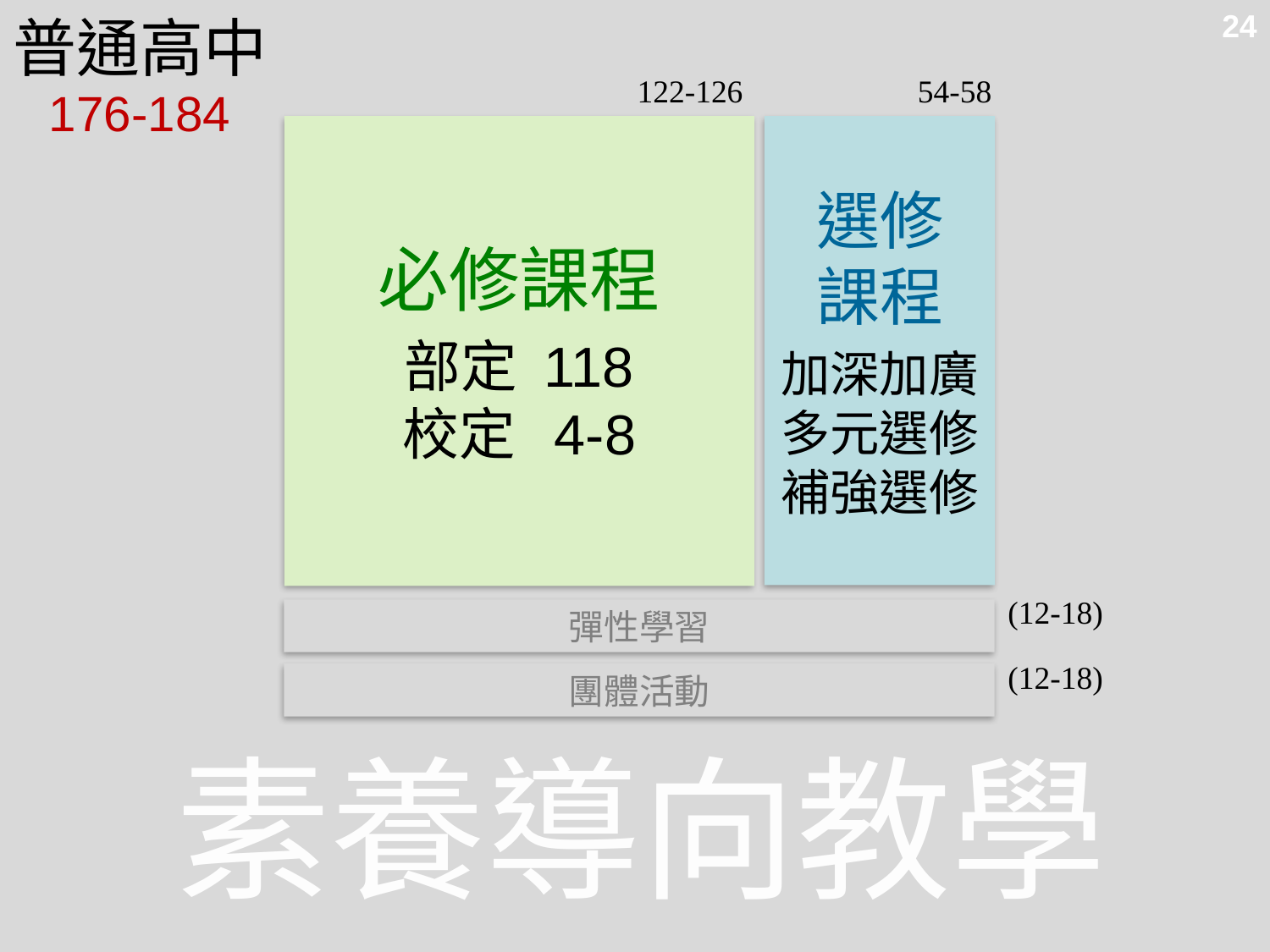

24
普通高中
122-126
54-58
176-184
選修
課程
加深加廣
多元選修
補強選修
必修課程
部定 118
校定  4-8
(12-18)
彈性學習
(12-18)
團體活動
素養導向教學